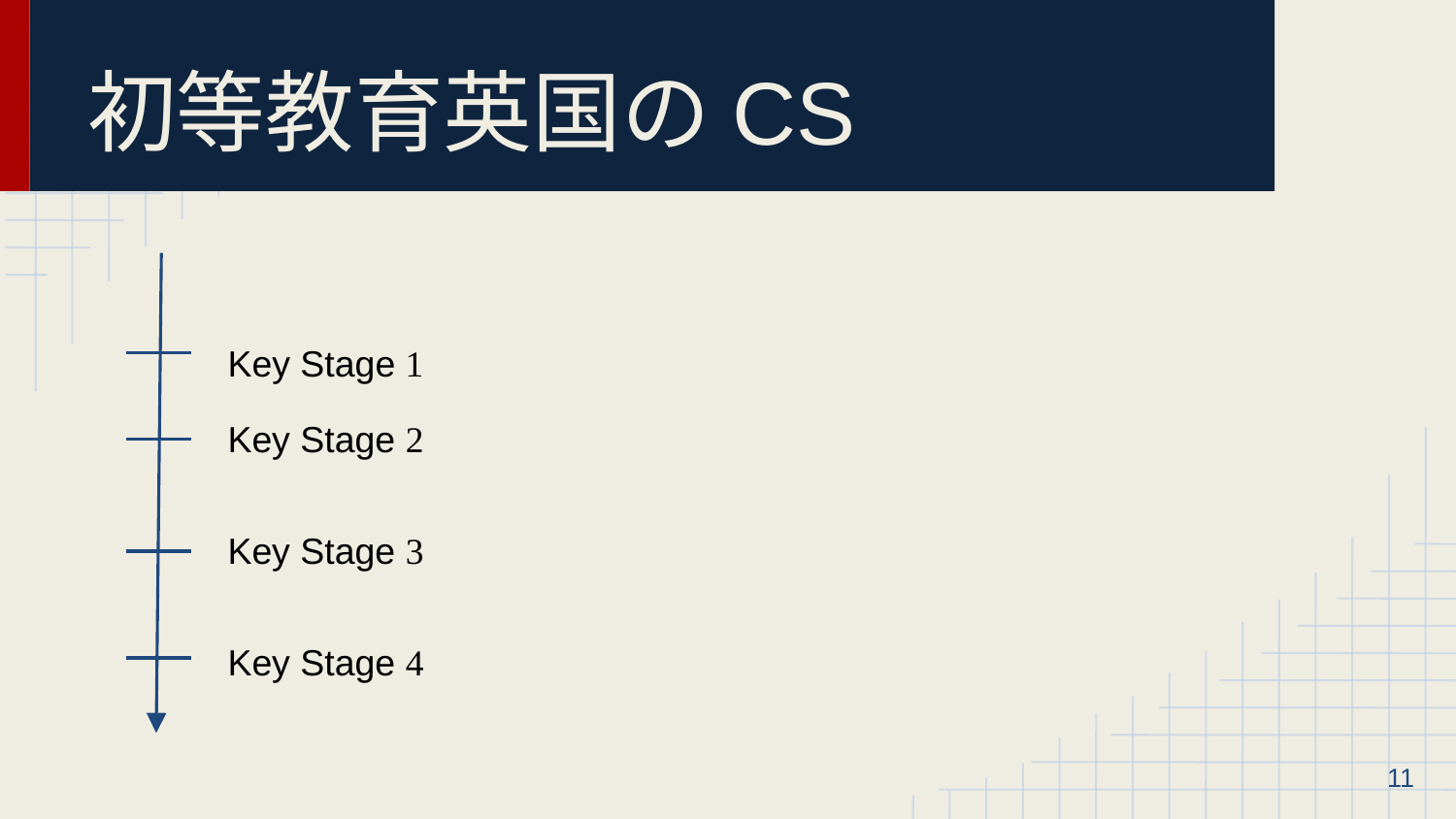

# 初等教育英国のCS

Key Stage 1
Key Stage 2
Key Stage 3
Key Stage 4
11